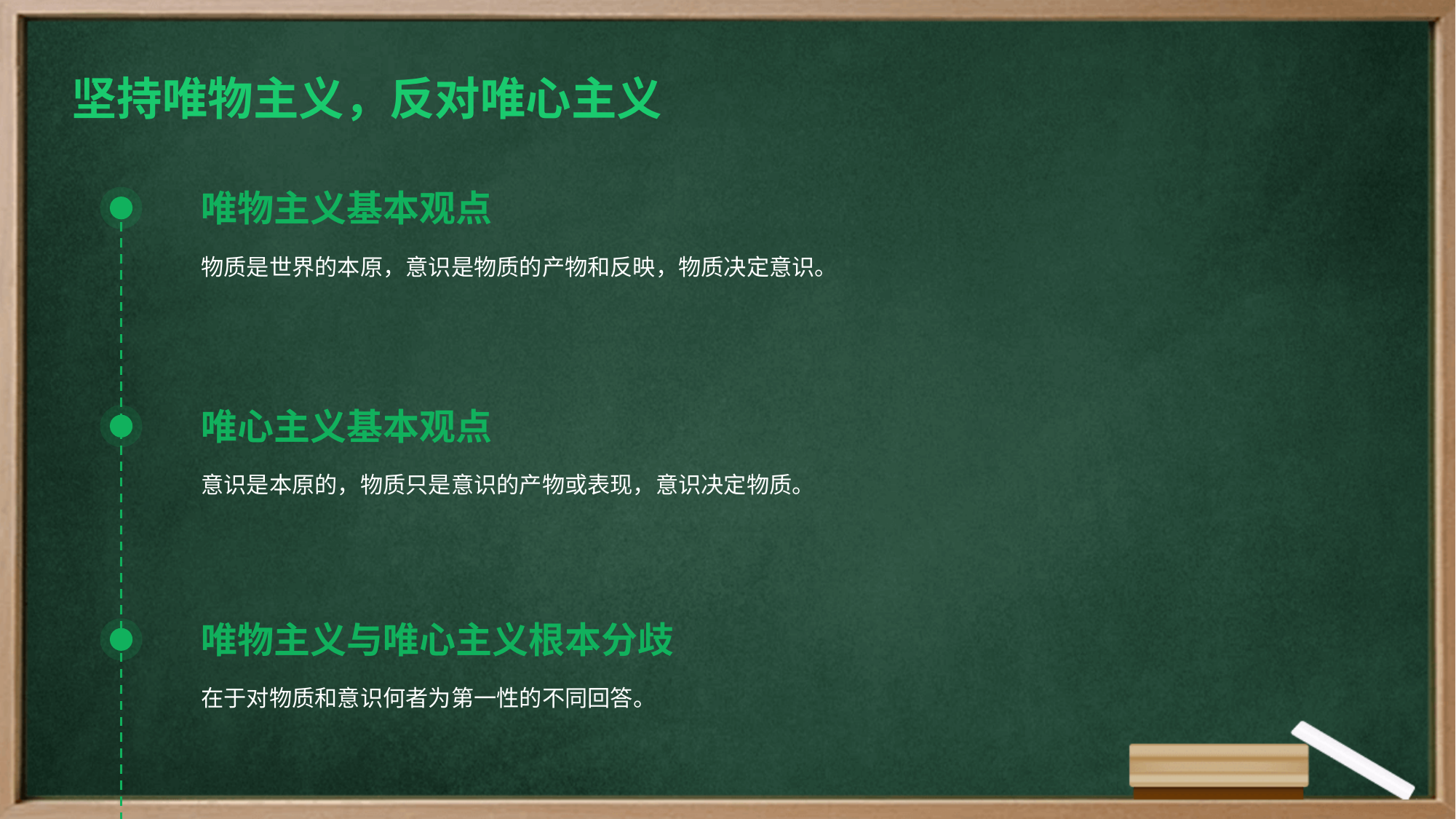

坚持唯物主义，反对唯心主义
唯物主义基本观点

物质是世界的本原，意识是物质的产物和反映，物质决定意识。
唯心主义基本观点

意识是本原的，物质只是意识的产物或表现，意识决定物质。
唯物主义与唯心主义根本分歧

在于对物质和意识何者为第一性的不同回答。